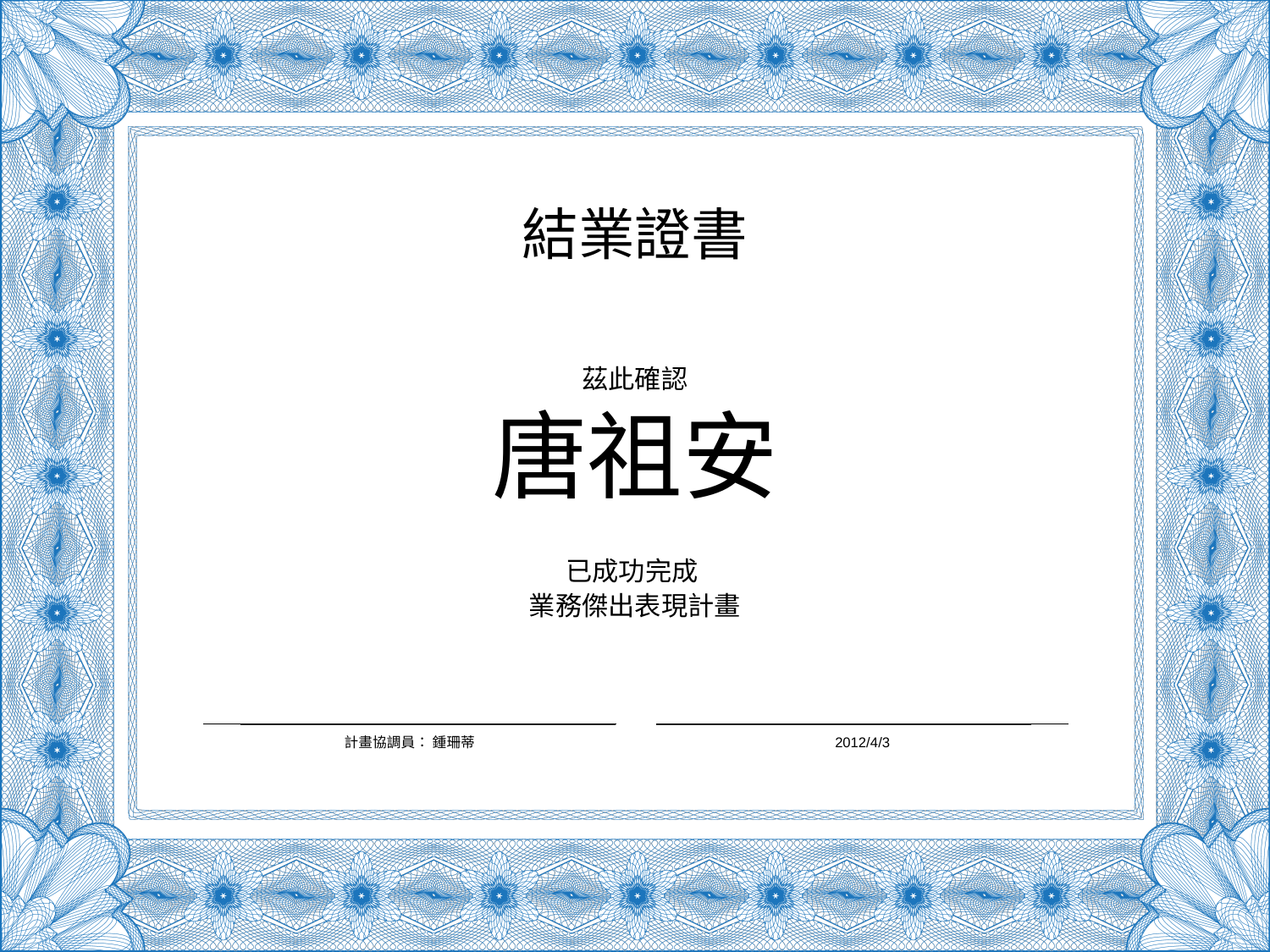

結業證書
茲此確認
唐祖安
已成功完成
業務傑出表現計畫
計畫協調員： 鍾珊蒂
2012/4/3